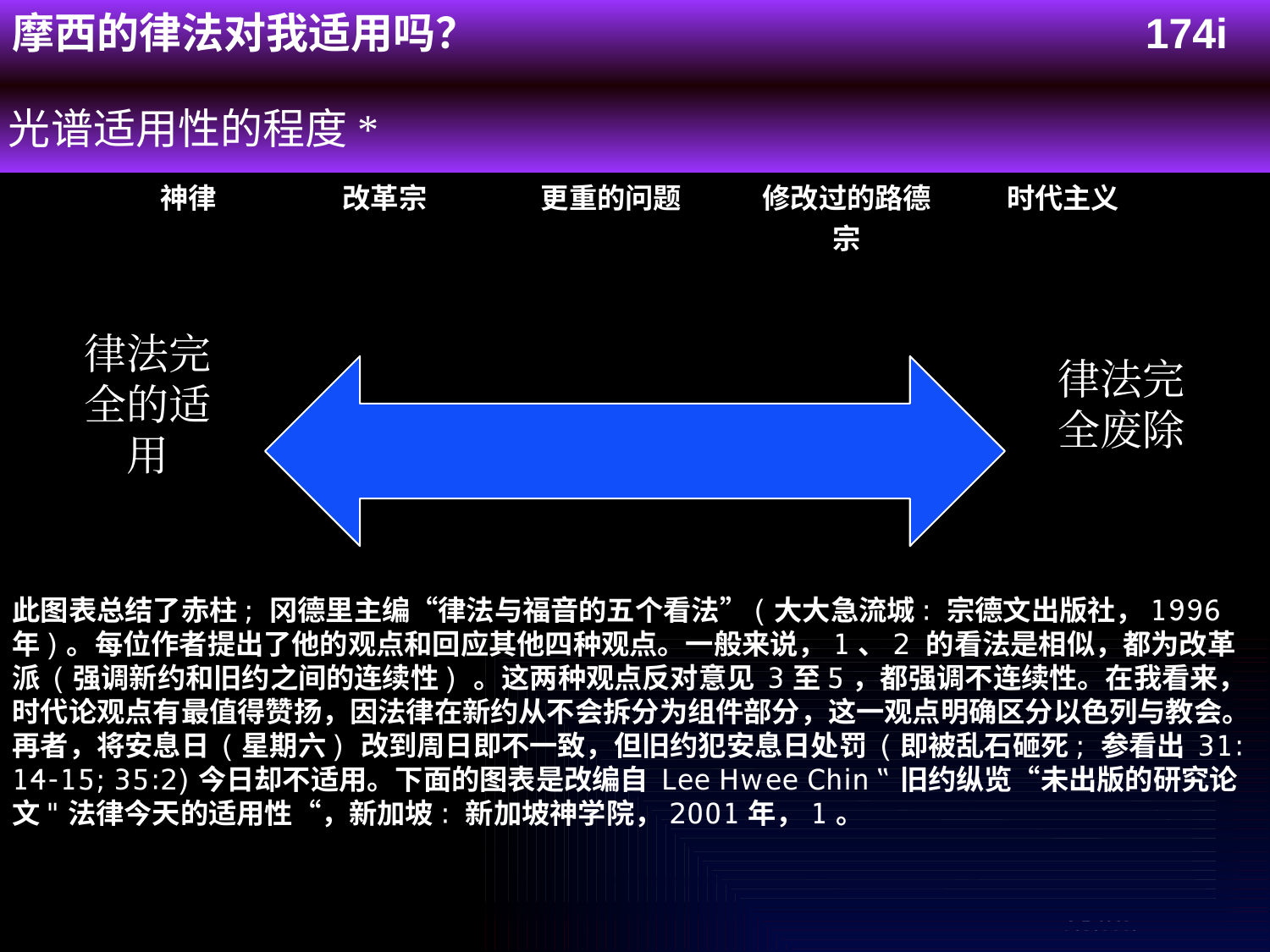

174i

摩西的律法对我适用吗？
光谱适用性的程度*

| 神律 | 改革宗 | 更重的问题 | 修改过的路德宗 | 时代主义 |
| --- | --- | --- | --- | --- |

律法完全的适用
律法完全废除

此图表总结了赤柱; 冈德里主编“律法与福音的五个看法”(大大急流城: 宗德文出版社，1996年)。每位作者提出了他的观点和回应其他四种观点。一般来说，1、2 的看法是相似，都为改革派 (强调新约和旧约之间的连续性) 。这两种观点反对意见 3至5，都强调不连续性。在我看来，时代论观点有最值得赞扬，因法律在新约从不会拆分为组件部分，这一观点明确区分以色列与教会。再者，将安息日 (星期六) 改到周日即不一致，但旧约犯安息日处罚 (即被乱石砸死; 参看出 31: 14-15; 35:2)今日却不适用。下面的图表是改编自 Lee Hwee Chin “旧约纵览“未出版的研究论文"法律今天的适用性“，新加坡: 新加坡神学院，2001年，1。